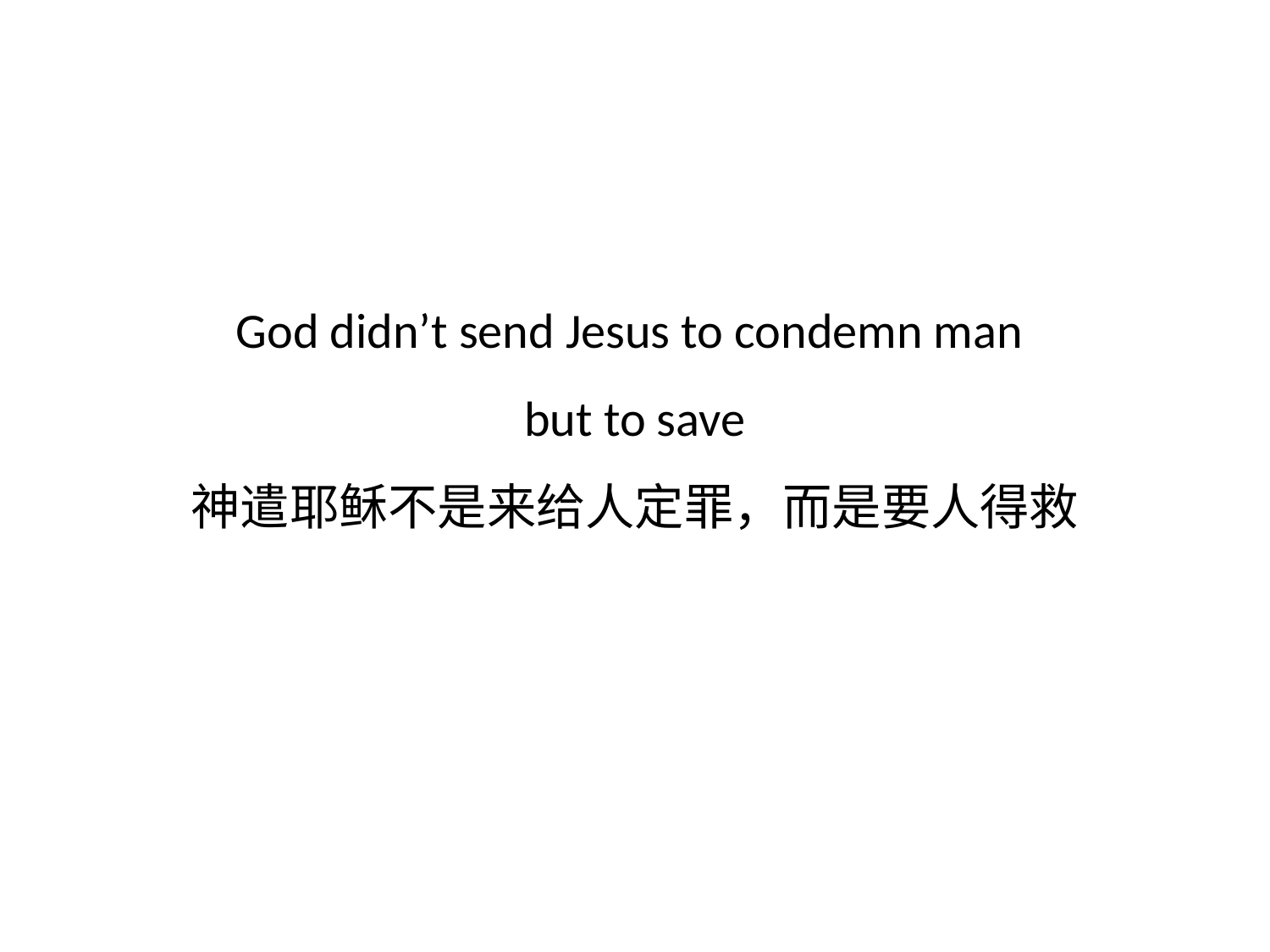

# God didn’t send Jesus to condemn man but to save 神遣耶稣不是来给人定罪，而是要人得救